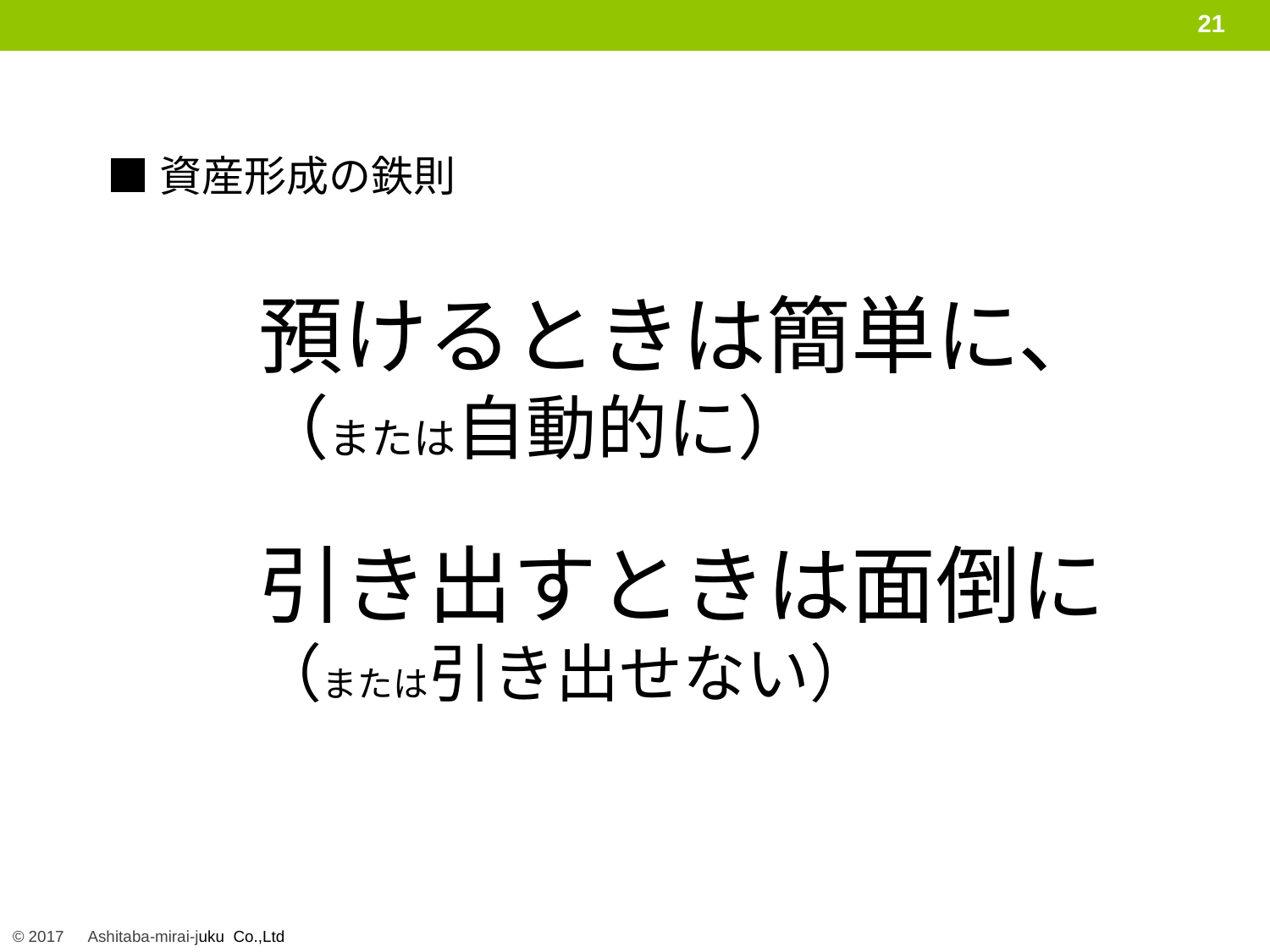

21
■資産形成の鉄則
預けるときは簡単に、
（または自動的に）

引き出すときは面倒に
（または引き出せない）
© 2017　Ashitaba-mirai-juku  Co.,Ltd